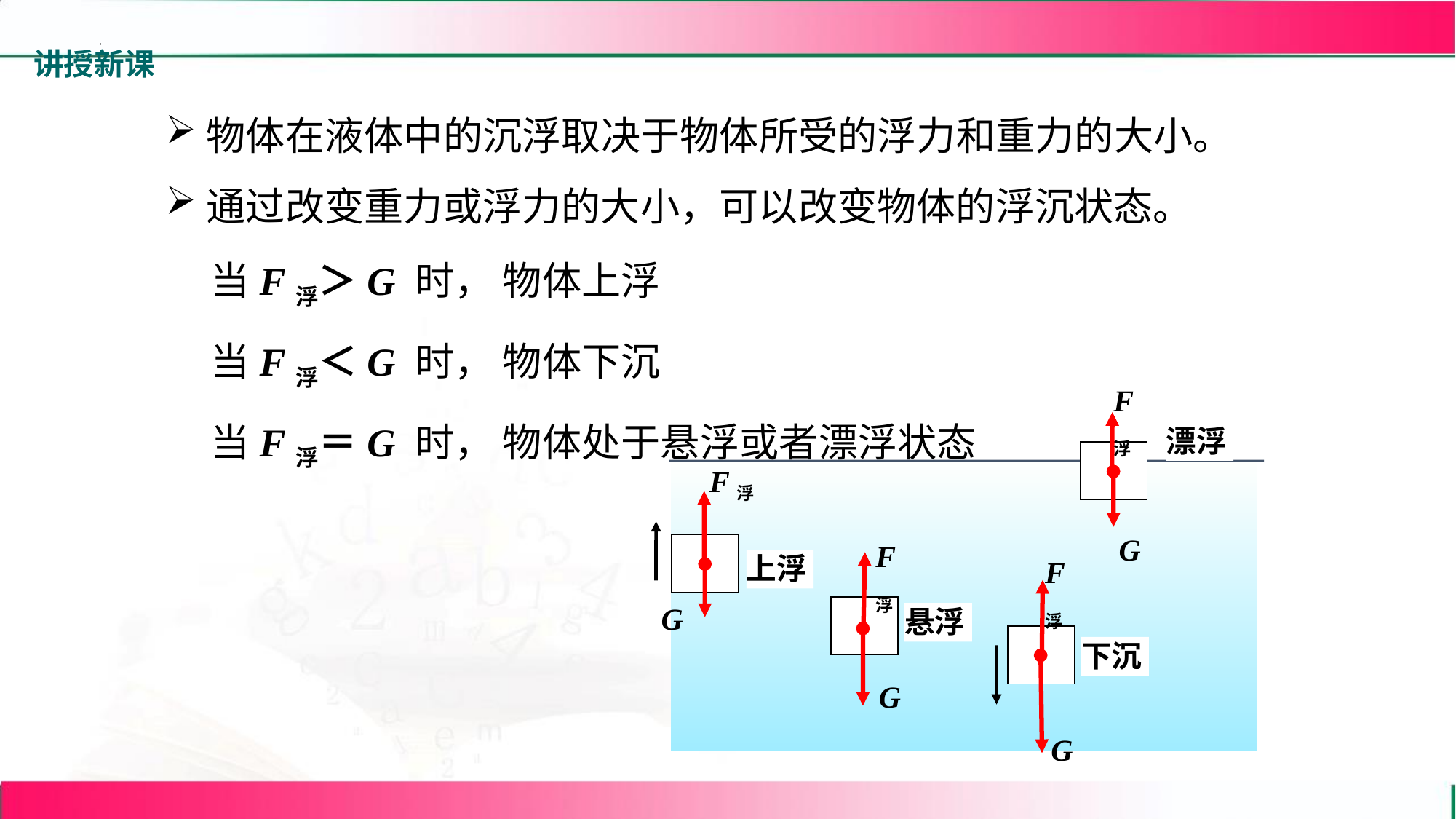

讲授新课
物体在液体中的沉浮取决于物体所受的浮力和重力的大小。
通过改变重力或浮力的大小，可以改变物体的浮沉状态。
    当F浮＞G 时， 物体上浮
    当F浮＜G 时， 物体下沉
    当F浮＝G 时， 物体处于悬浮或者漂浮状态

F浮

漂浮

F浮

G

上浮
F浮

F浮

G

悬浮

G
下沉

G